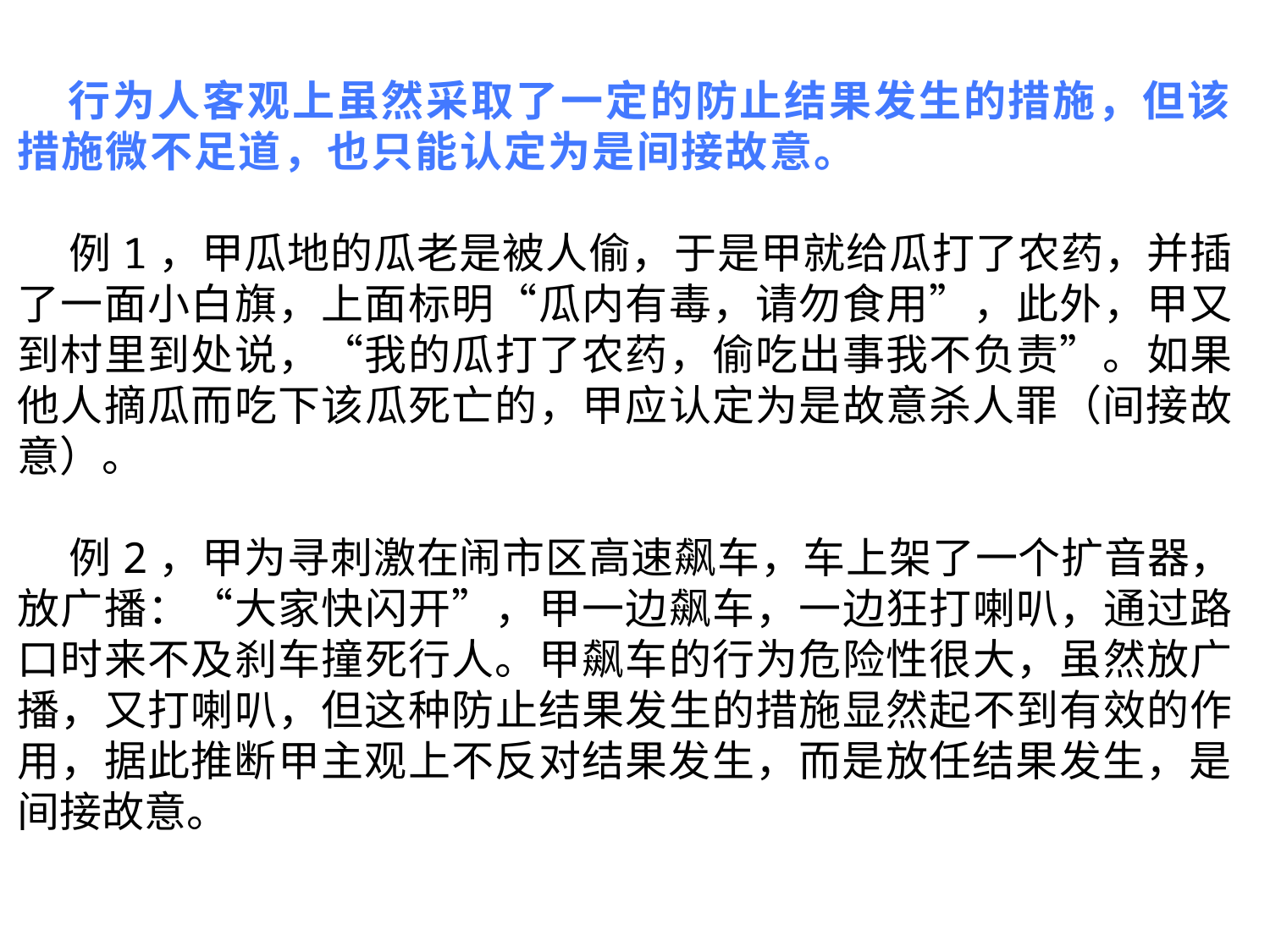

行为人客观上虽然采取了一定的防止结果发生的措施，但该措施微不足道，也只能认定为是间接故意。

    例1，甲瓜地的瓜老是被人偷，于是甲就给瓜打了农药，并插了一面小白旗，上面标明“瓜内有毒，请勿食用”，此外，甲又到村里到处说，“我的瓜打了农药，偷吃出事我不负责”。如果他人摘瓜而吃下该瓜死亡的，甲应认定为是故意杀人罪（间接故意）。

    例2，甲为寻刺激在闹市区高速飙车，车上架了一个扩音器，放广播：“大家快闪开”，甲一边飙车，一边狂打喇叭，通过路口时来不及刹车撞死行人。甲飙车的行为危险性很大，虽然放广播，又打喇叭，但这种防止结果发生的措施显然起不到有效的作用，据此推断甲主观上不反对结果发生，而是放任结果发生，是间接故意。